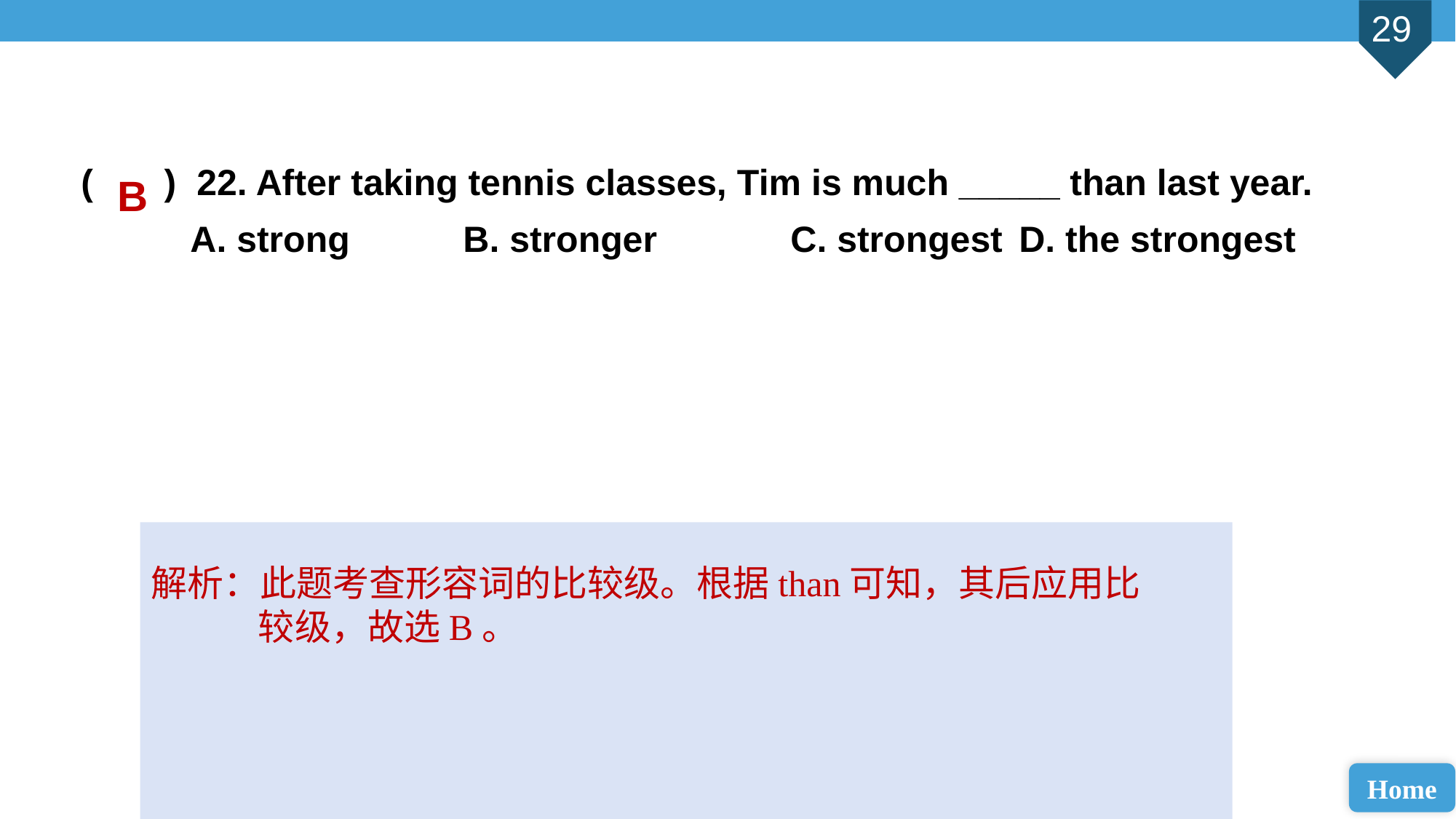

(       )  22. After taking tennis classes, Tim is much _____ than last year.
A. strong 	B. stronger 		C. strongest	 D. the strongest
B

解析：此题考查形容词的比较级。根据than可知，其后应用比较级，故选B。